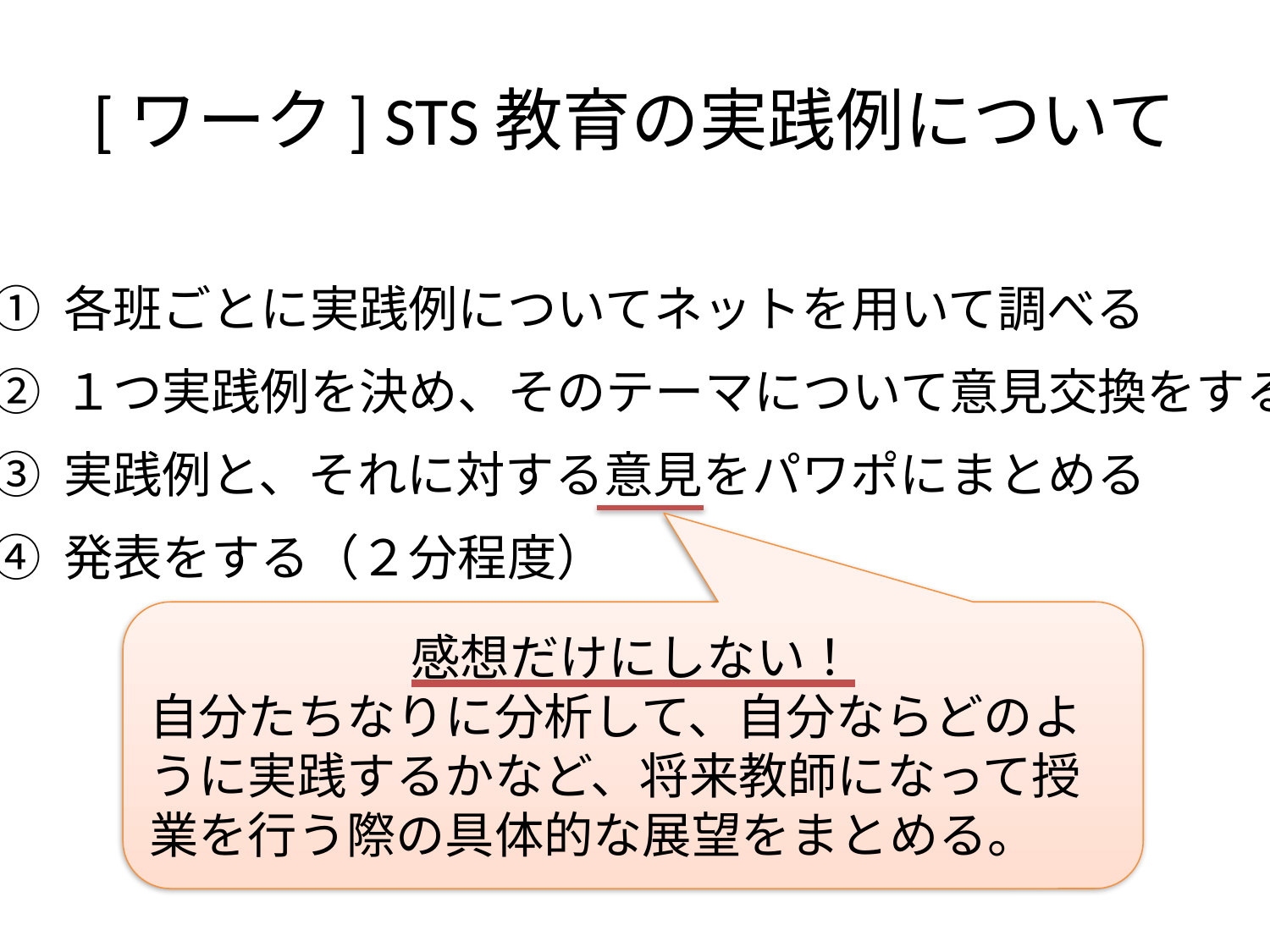

# [ワーク] STS教育の実践例について
各班ごとに実践例についてネットを用いて調べる
１つ実践例を決め、そのテーマについて意見交換をする
実践例と、それに対する意見をパワポにまとめる
発表をする（２分程度）
感想だけにしない！
自分たちなりに分析して、自分ならどのように実践するかなど、将来教師になって授業を行う際の具体的な展望をまとめる。